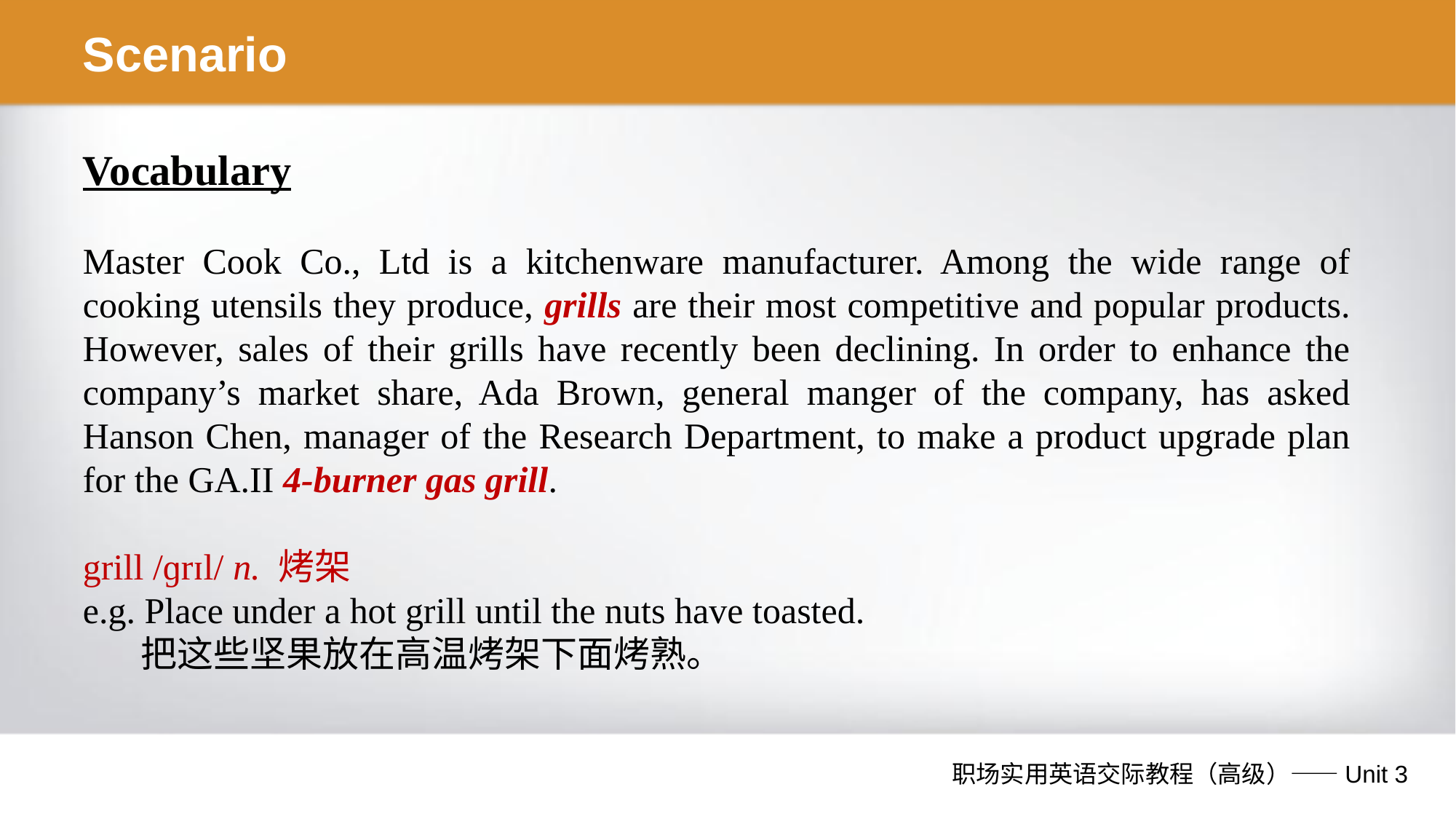

Scenario
Vocabulary

Master Cook Co., Ltd is a kitchenware manufacturer. Among the wide range of cooking utensils they produce, grills are their most competitive and popular products. However, sales of their grills have recently been declining. In order to enhance the company’s market share, Ada Brown, general manger of the company, has asked Hanson Chen, manager of the Research Department, to make a product upgrade plan for the GA.II 4-burner gas grill.

grill /ɡrɪl/ n. 烤架
e.g. Place under a hot grill until the nuts have toasted.
      把这些坚果放在高温烤架下面烤熟。

职场实用英语交际教程（高级）——Unit 3